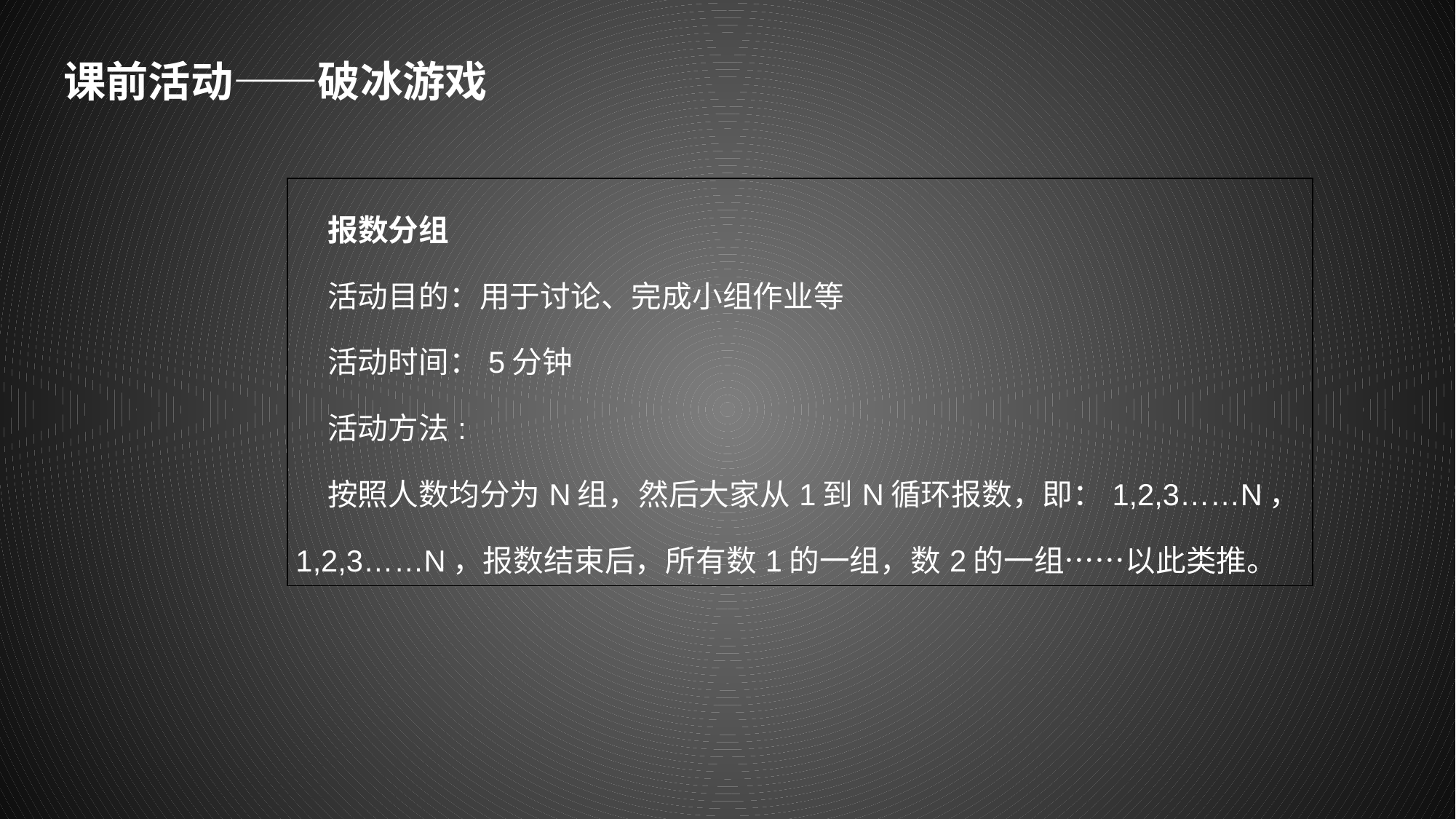

课前活动——破冰游戏
| 报数分组 活动目的：用于讨论、完成小组作业等 活动时间：5分钟 活动方法: 按照人数均分为N组，然后大家从1到N循环报数，即：1,2,3……N，1,2,3……N，报数结束后，所有数1的一组，数2的一组……以此类推。 |
| --- |